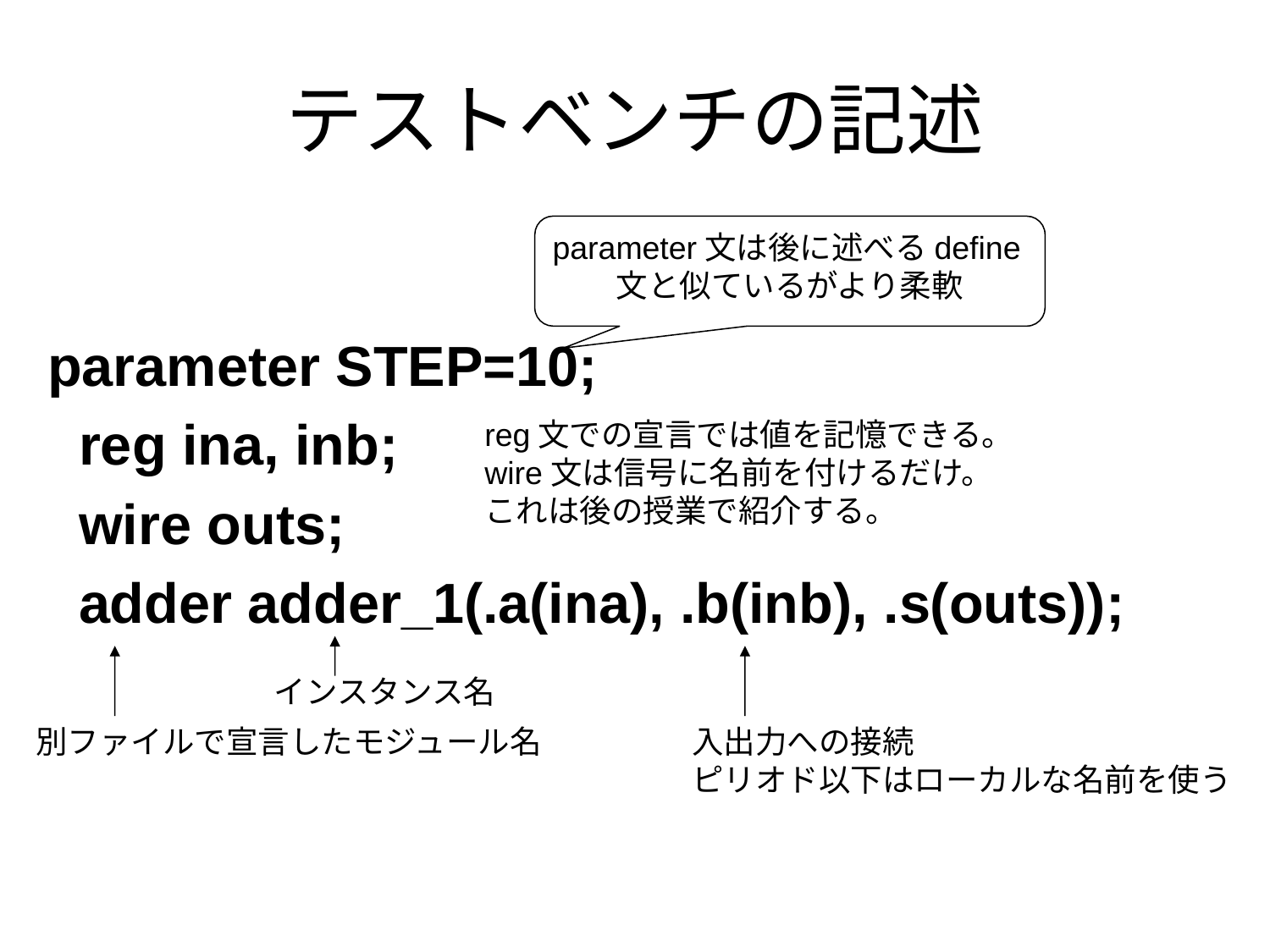

# テストベンチの記述
parameter文は後に述べるdefine文と似ているがより柔軟
parameter STEP=10;
  reg ina, inb;
  wire outs;
  adder adder_1(.a(ina), .b(inb), .s(outs));

reg文での宣言では値を記憶できる。
wire文は信号に名前を付けるだけ。
これは後の授業で紹介する。

インスタンス名
別ファイルで宣言したモジュール名
入出力への接続
ピリオド以下はローカルな名前を使う